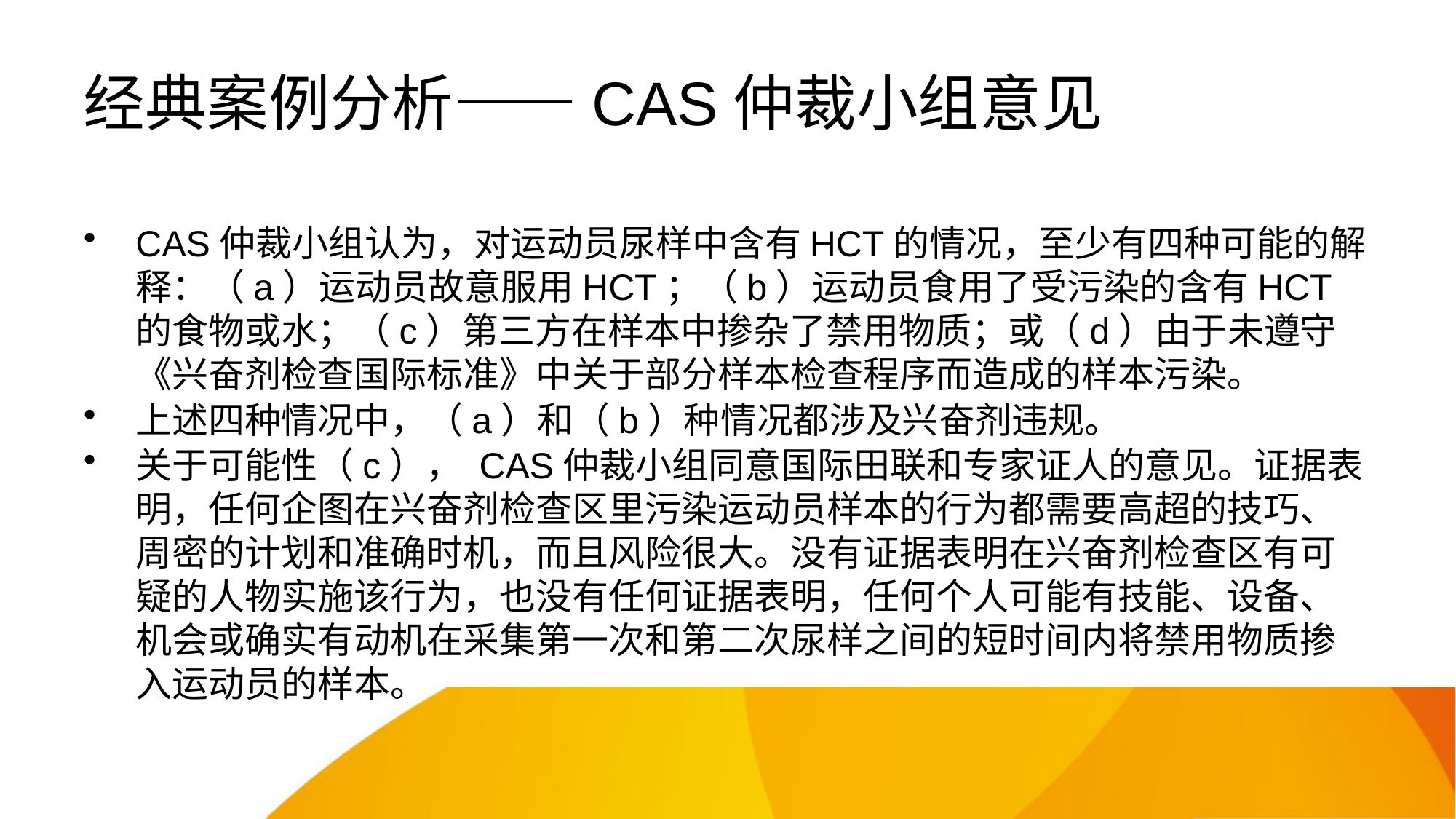

# 经典案例分析——CAS仲裁小组意见

CAS仲裁小组认为，对运动员尿样中含有HCT的情况，至少有四种可能的解释：（a）运动员故意服用HCT；（b）运动员食用了受污染的含有HCT的食物或水；（c）第三方在样本中掺杂了禁用物质；或（d）由于未遵守《兴奋剂检查国际标准》中关于部分样本检查程序而造成的样本污染。
上述四种情况中，（a）和（b）种情况都涉及兴奋剂违规。
关于可能性（c）， CAS仲裁小组同意国际田联和专家证人的意见。证据表明，任何企图在兴奋剂检查区里污染运动员样本的行为都需要高超的技巧、周密的计划和准确时机，而且风险很大。没有证据表明在兴奋剂检查区有可疑的人物实施该行为，也没有任何证据表明，任何个人可能有技能、设备、机会或确实有动机在采集第一次和第二次尿样之间的短时间内将禁用物质掺入运动员的样本。